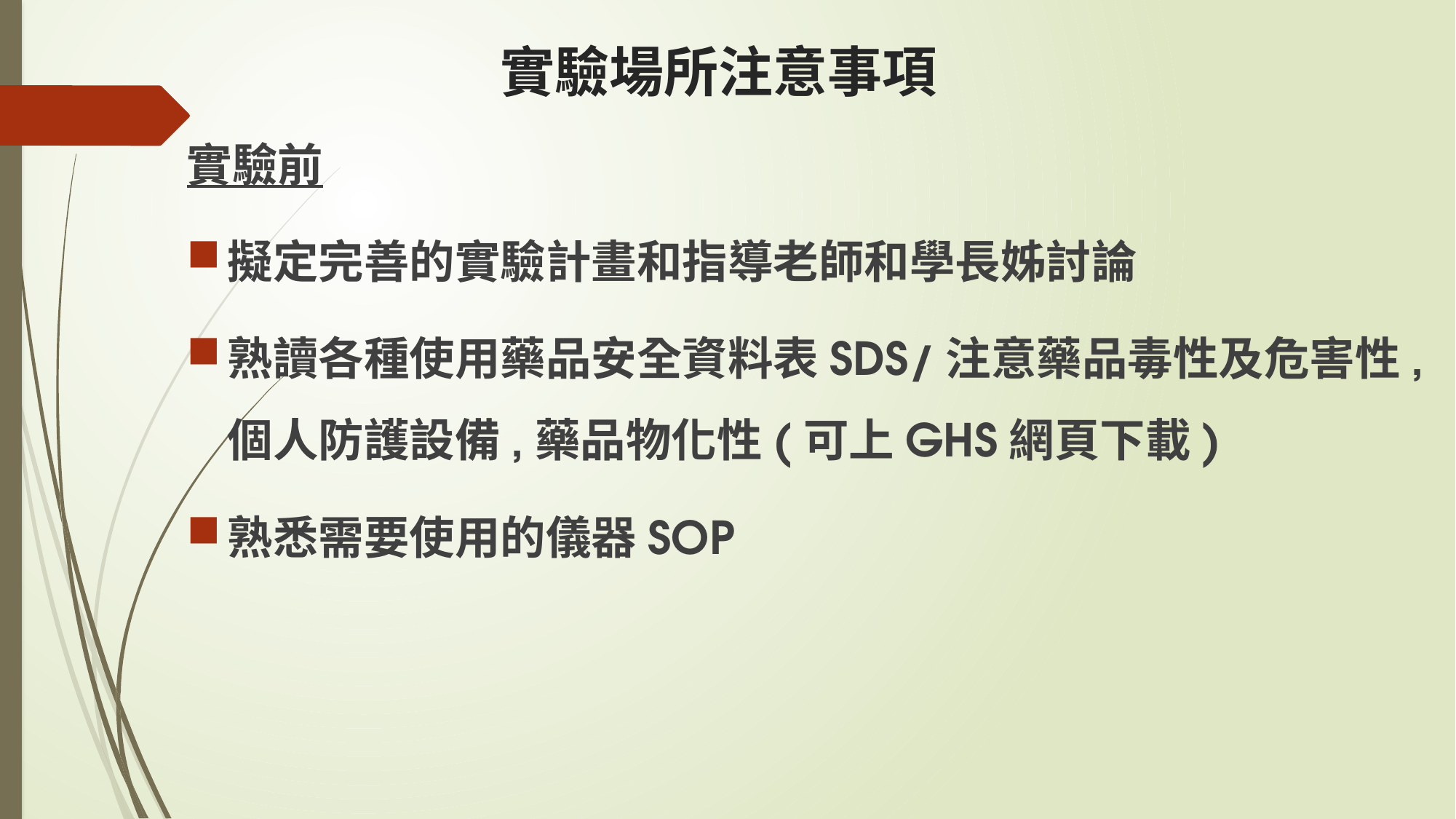

# 實驗場所注意事項
實驗前
擬定完善的實驗計畫和指導老師和學長姊討論
熟讀各種使用藥品安全資料表SDS/注意藥品毒性及危害性,個人防護設備,藥品物化性(可上GHS網頁下載)
熟悉需要使用的儀器SOP